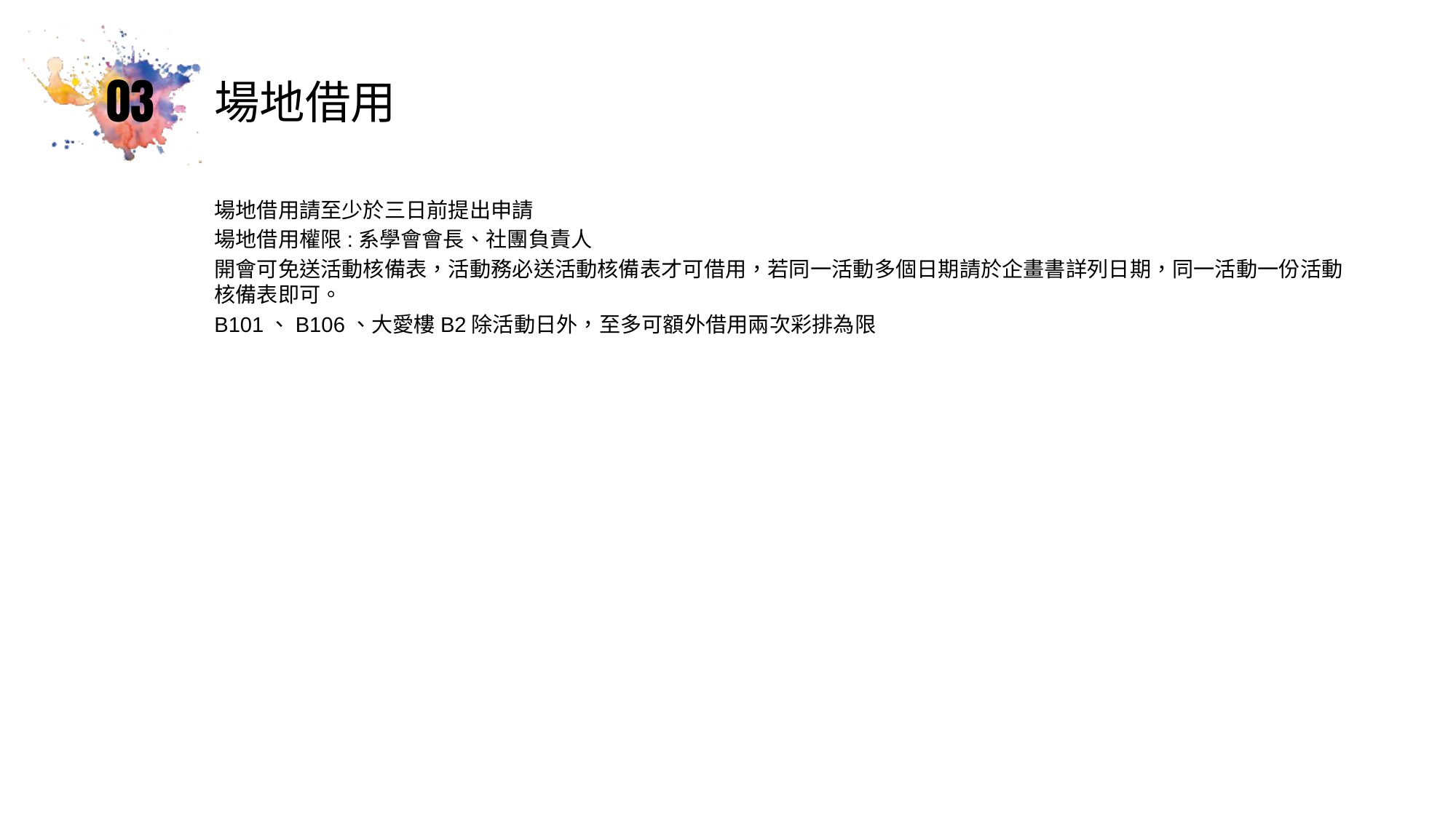

# 場地借用
場地借用請至少於三日前提出申請
場地借用權限:系學會會長、社團負責人
開會可免送活動核備表，活動務必送活動核備表才可借用，若同一活動多個日期請於企畫書詳列日期，同一活動一份活動核備表即可。
B101、B106、大愛樓B2除活動日外，至多可額外借用兩次彩排為限